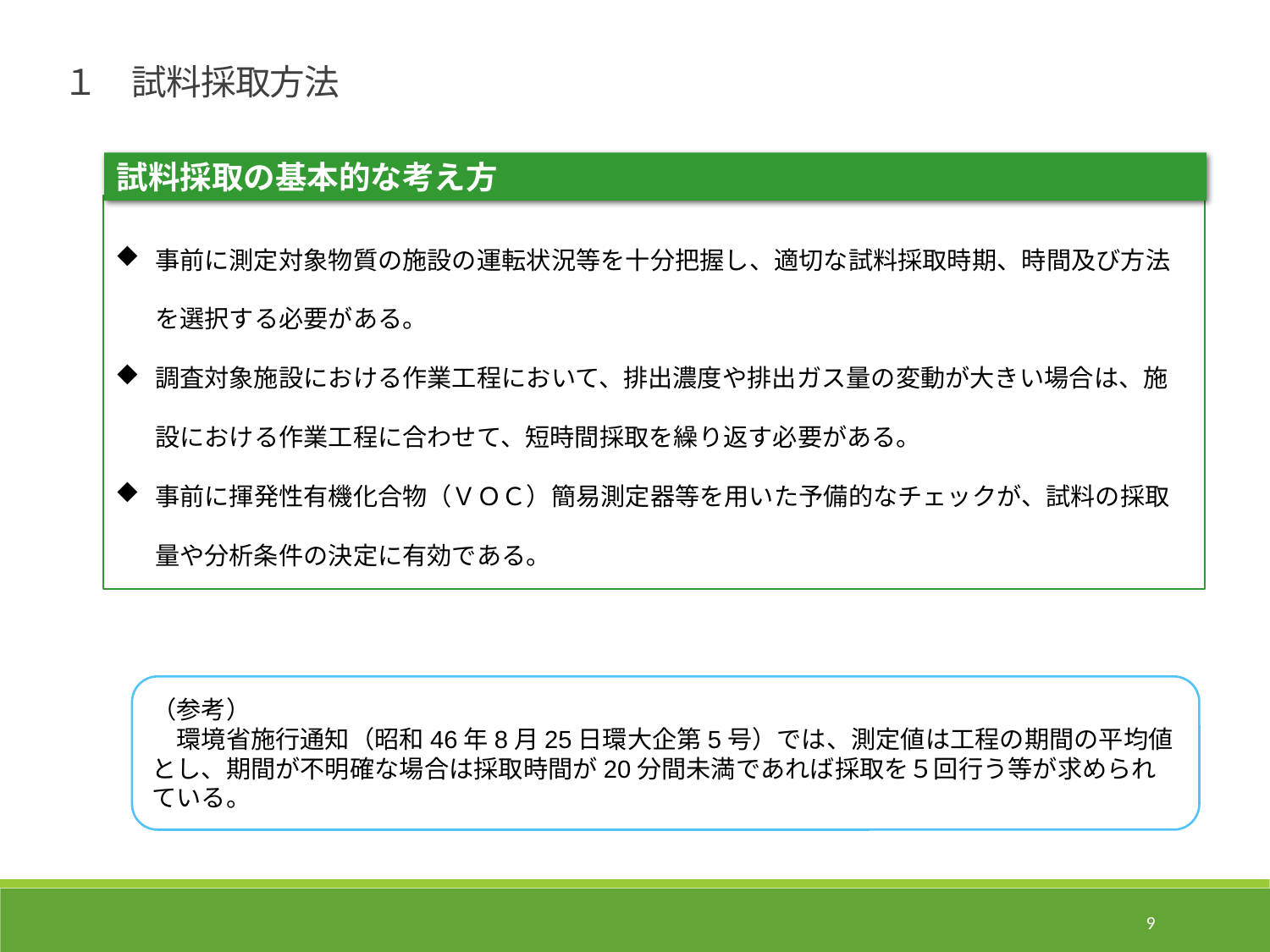

１　試料採取方法
試料採取の基本的な考え方
事前に測定対象物質の施設の運転状況等を十分把握し、適切な試料採取時期、時間及び方法を選択する必要がある。
調査対象施設における作業工程において、排出濃度や排出ガス量の変動が大きい場合は、施設における作業工程に合わせて、短時間採取を繰り返す必要がある。
事前に揮発性有機化合物（ＶＯＣ）簡易測定器等を用いた予備的なチェックが、試料の採取量や分析条件の決定に有効である。
（参考）
　環境省施行通知（昭和46年8月25日環大企第5号）では、測定値は工程の期間の平均値とし、期間が不明確な場合は採取時間が20分間未満であれば採取を５回行う等が求められている。
9